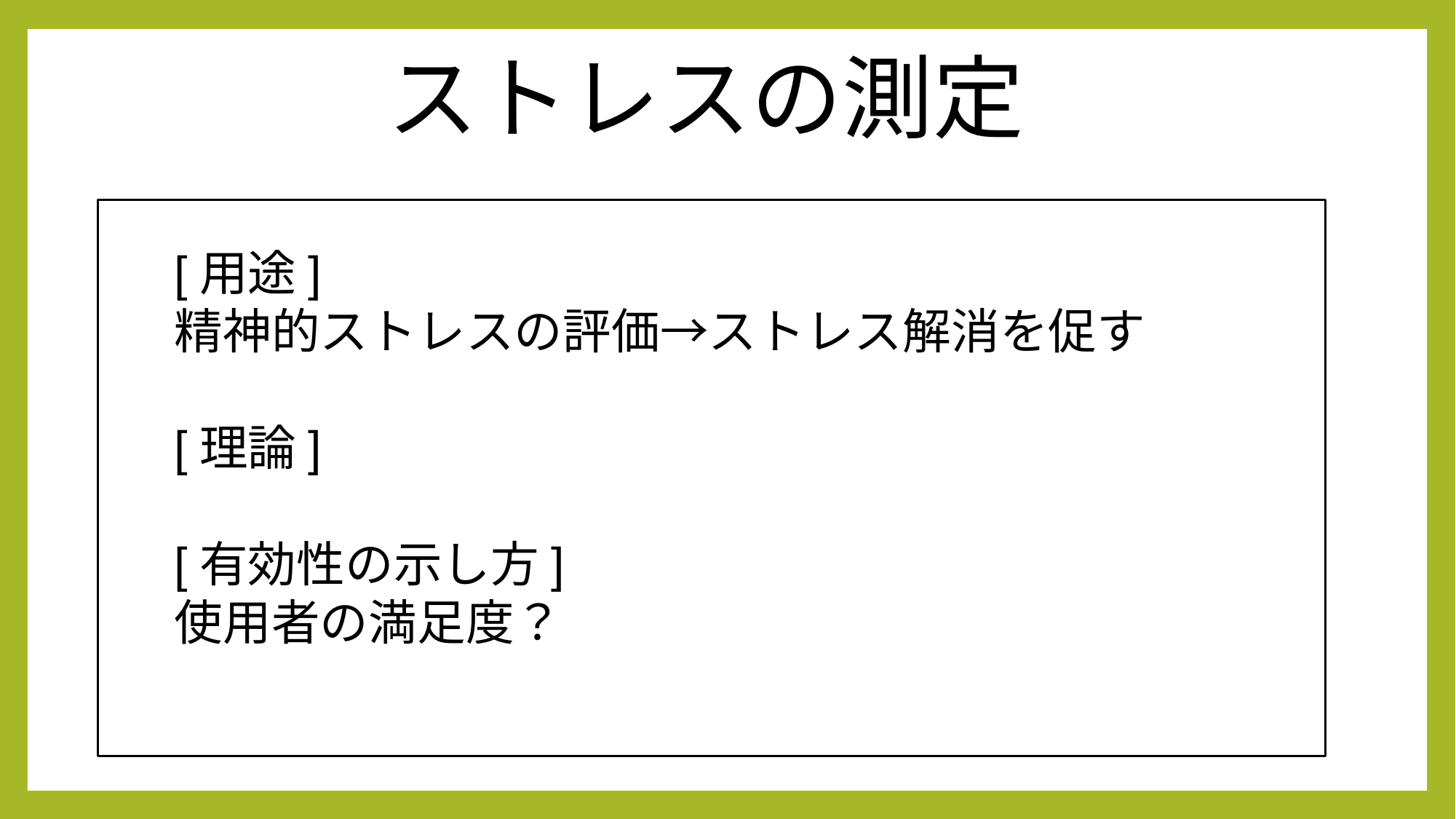

ストレスの測定

[用途]
精神的ストレスの評価→ストレス解消を促す

[理論]

[有効性の示し方]
使用者の満足度？